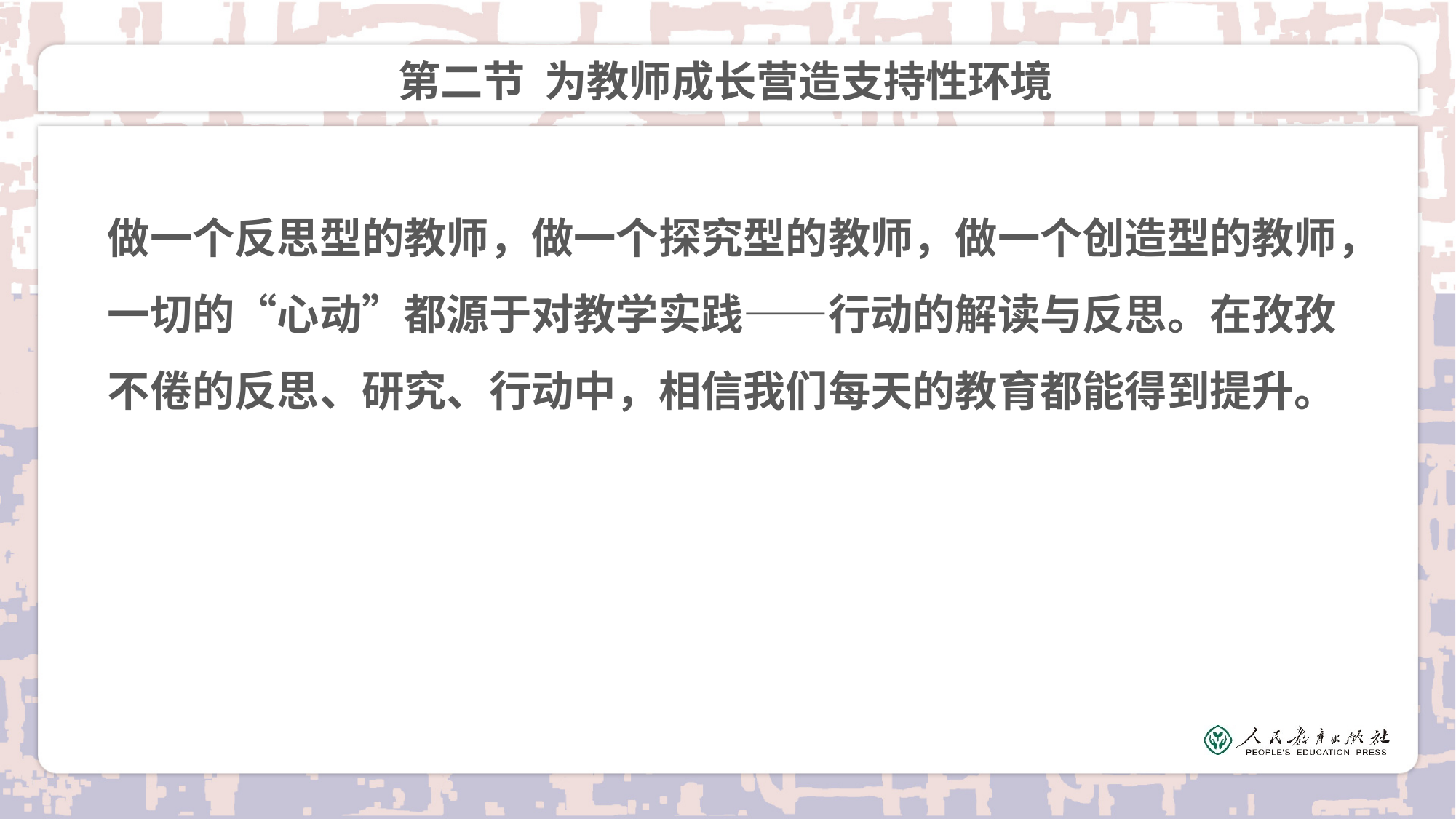

# 第二节  为教师成长营造支持性环境
做一个反思型的教师，做一个探究型的教师，做一个创造型的教师，一切的“心动”都源于对教学实践——行动的解读与反思。在孜孜不倦的反思、研究、行动中，相信我们每天的教育都能得到提升。